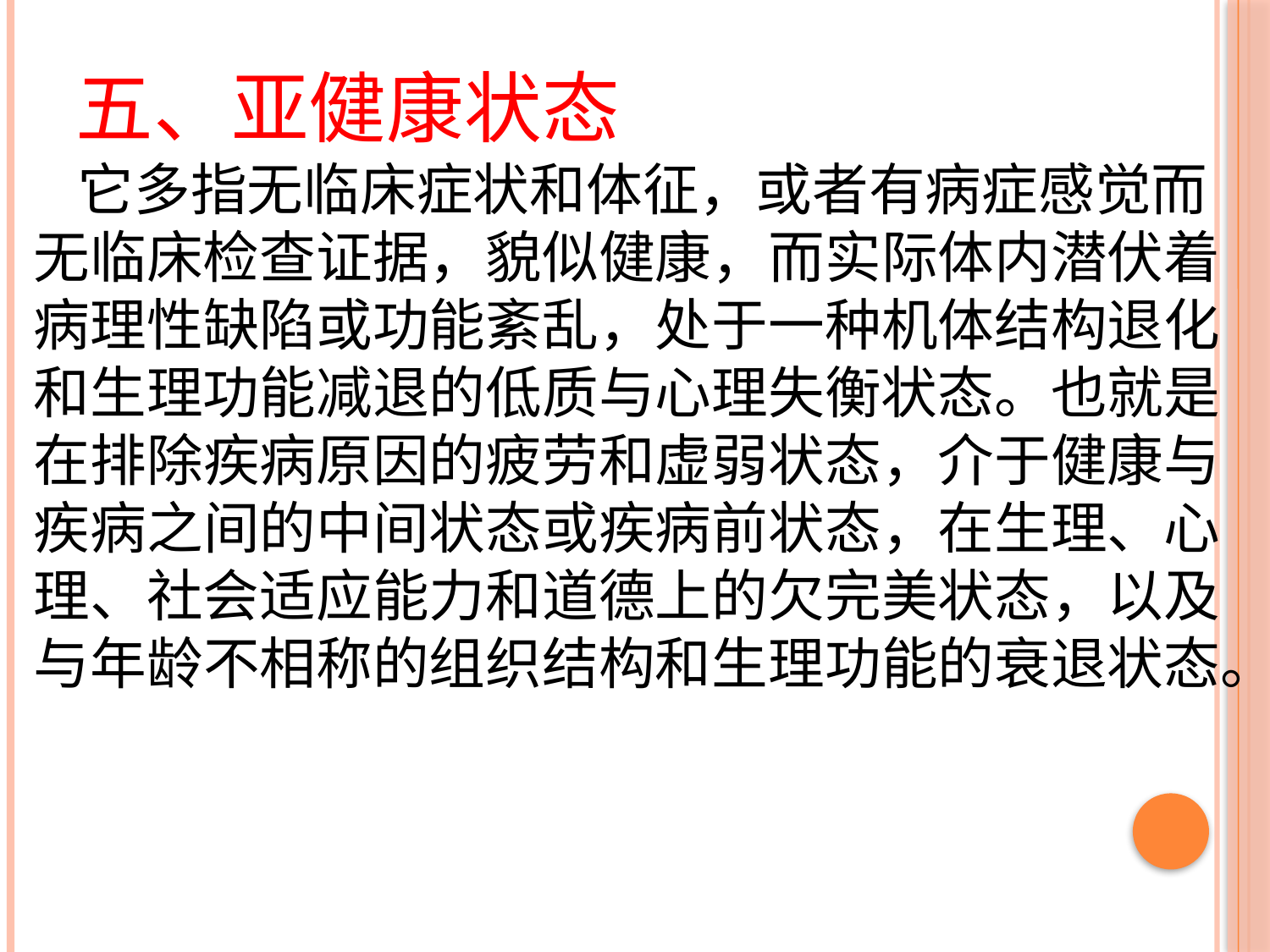

# 五、亚健康状态
    它多指无临床症状和体征，或者有病症感觉而无临床检查证据，貌似健康，而实际体内潜伏着病理性缺陷或功能紊乱，处于一种机体结构退化和生理功能减退的低质与心理失衡状态。也就是在排除疾病原因的疲劳和虚弱状态，介于健康与疾病之间的中间状态或疾病前状态，在生理、心理、社会适应能力和道德上的欠完美状态，以及与年龄不相称的组织结构和生理功能的衰退状态。